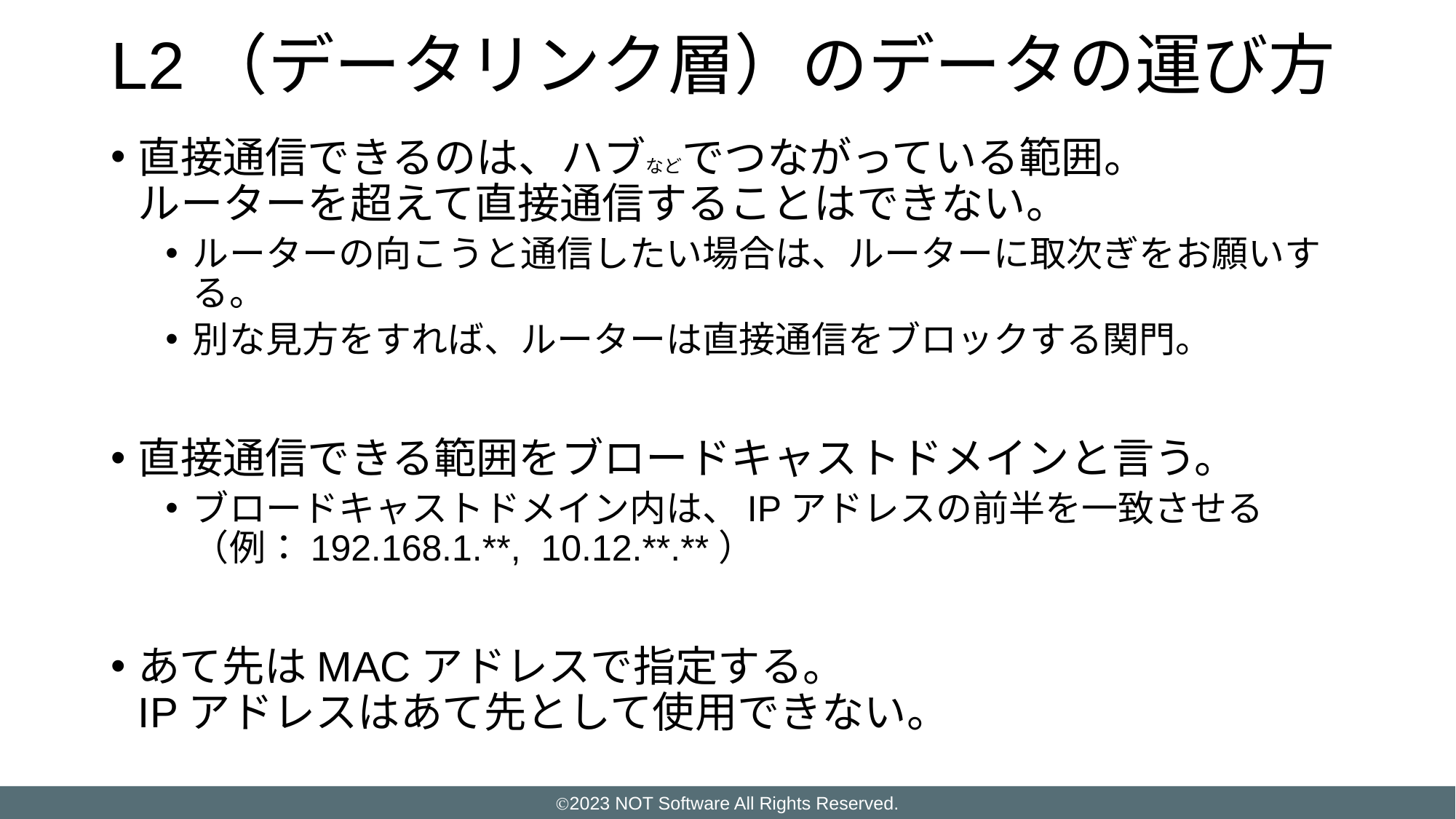

# L2（データリンク層）のデータの運び方
直接通信できるのは、ハブなどでつながっている範囲。
ルーターを超えて直接通信することはできない。
ルーターの向こうと通信したい場合は、ルーターに取次ぎをお願いする。
別な見方をすれば、ルーターは直接通信をブロックする関門。

直接通信できる範囲をブロードキャストドメインと言う。
ブロードキャストドメイン内は、IPアドレスの前半を一致させる
（例：192.168.1.**,  10.12.**.**）

あて先はMACアドレスで指定する。
IPアドレスはあて先として使用できない。